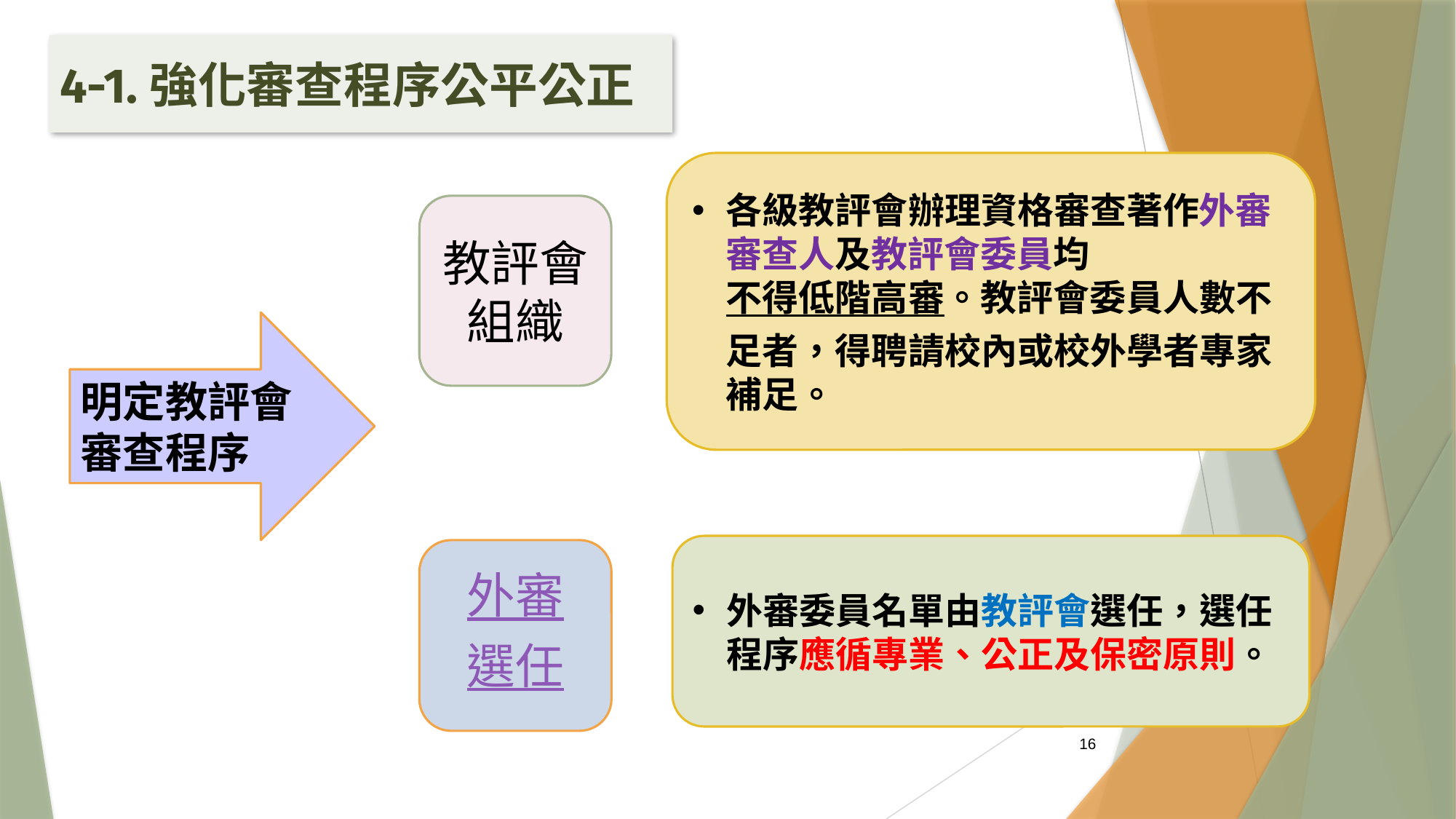

4-1.強化審查程序公平公正
各級教評會辦理資格審查著作外審審查人及教評會委員均不得低階高審。教評會委員人數不足者，得聘請校內或校外學者專家補足。
教評會組織
明定教評會
審查程序
外審委員名單由教評會選任，選任程序應循專業、公正及保密原則。
外審
選任
16